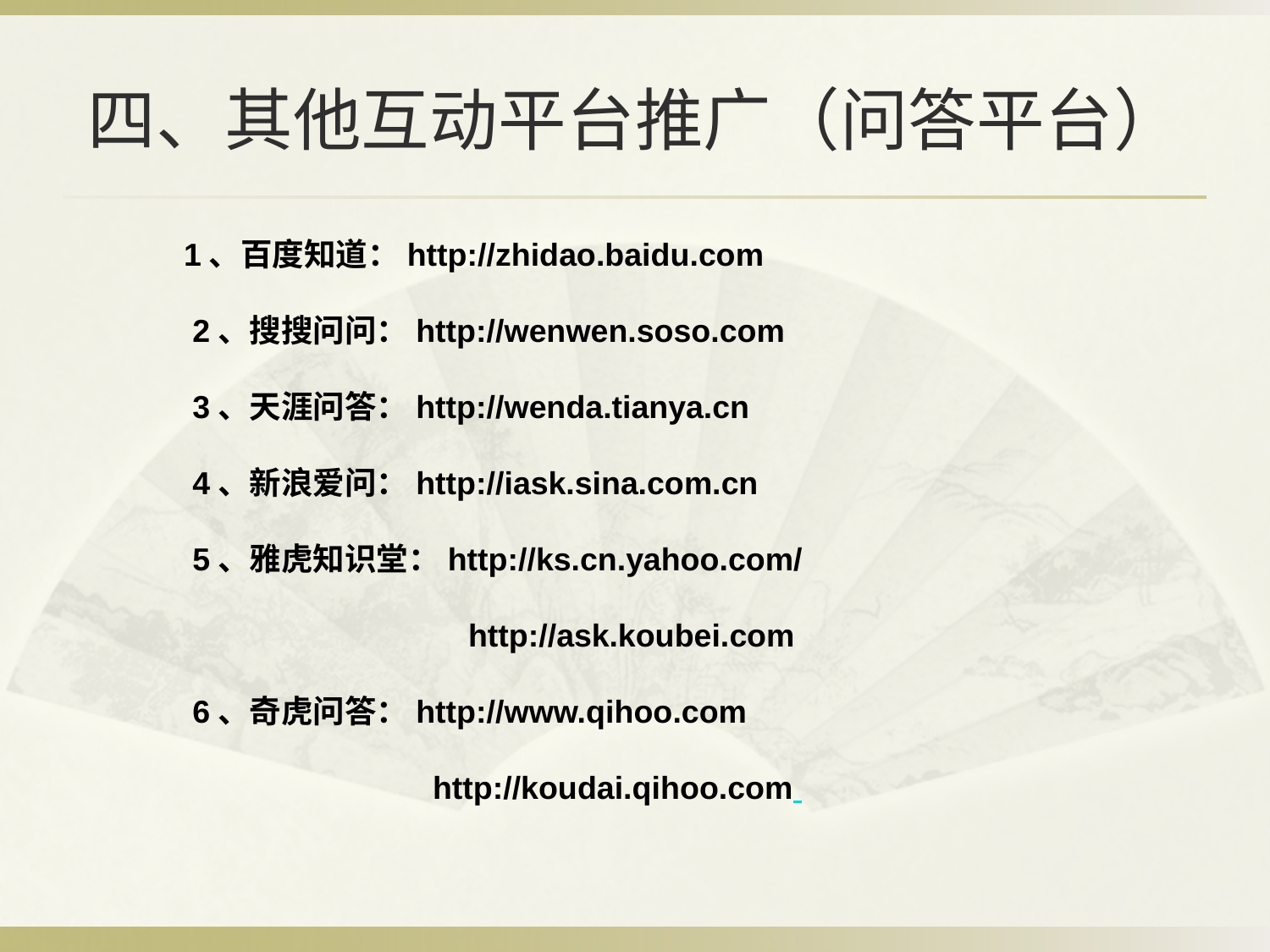

# 四、其他互动平台推广（问答平台）
       1、百度知道：http://zhidao.baidu.com

　　2、搜搜问问：http://wenwen.soso.com

　　3、天涯问答：http://wenda.tianya.cn

　　4、新浪爱问：http://iask.sina.com.cn

　　5、雅虎知识堂：http://ks.cn.yahoo.com/

                                       http://ask.koubei.com

　　6、奇虎问答：http://www.qihoo.com

                                   http://koudai.qihoo.com